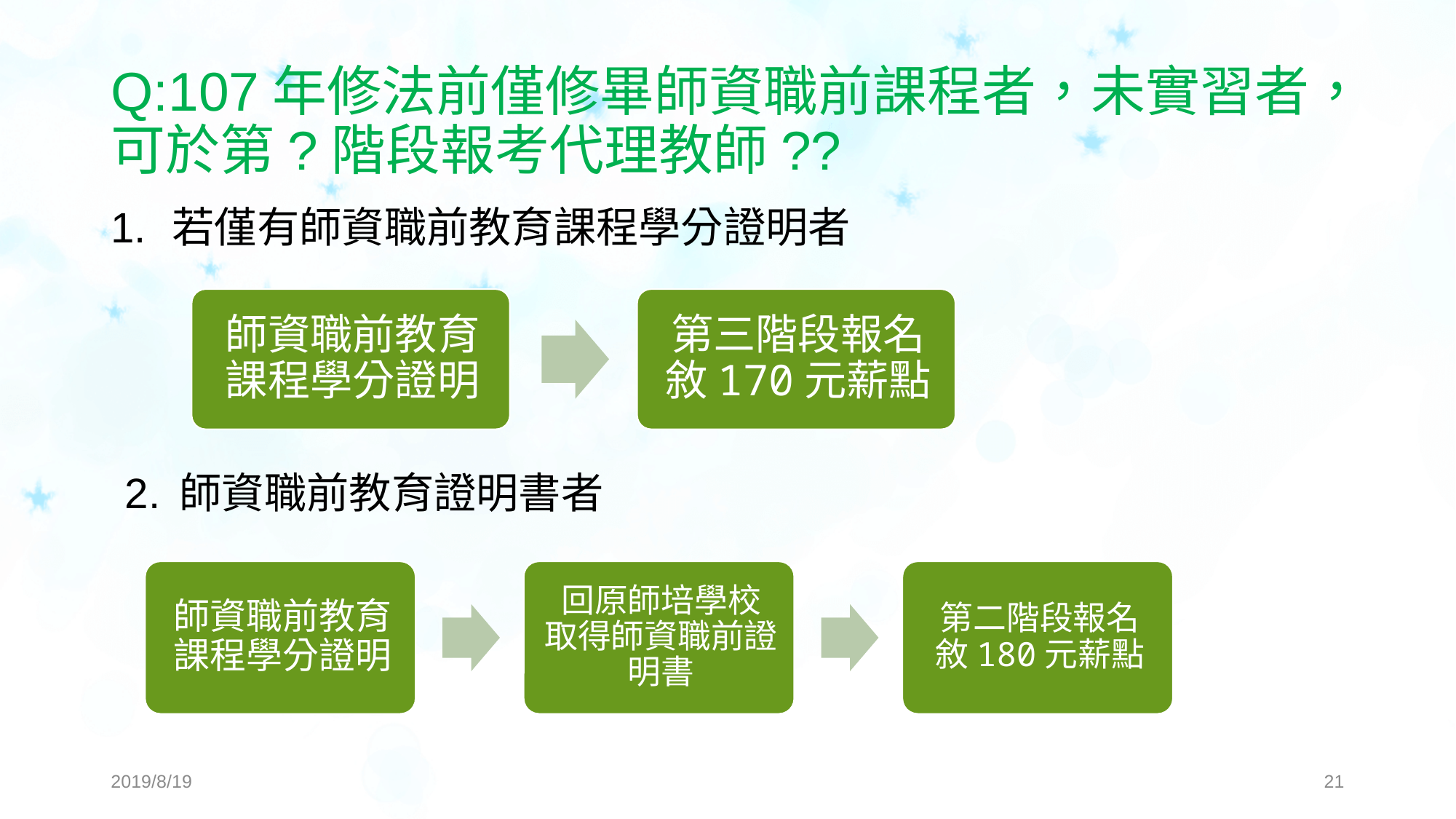

# Q:107年修法前僅修畢師資職前課程者，未實習者，可於第?階段報考代理教師??
若僅有師資職前教育課程學分證明者

師資職前教育課程學分證明

第三階段報名
敘170元薪點
師資職前教育證明書者
師資職前教育課程學分證明

回原師培學校
取得師資職前證明書

第二階段報名
敘180元薪點
2019/8/19
21